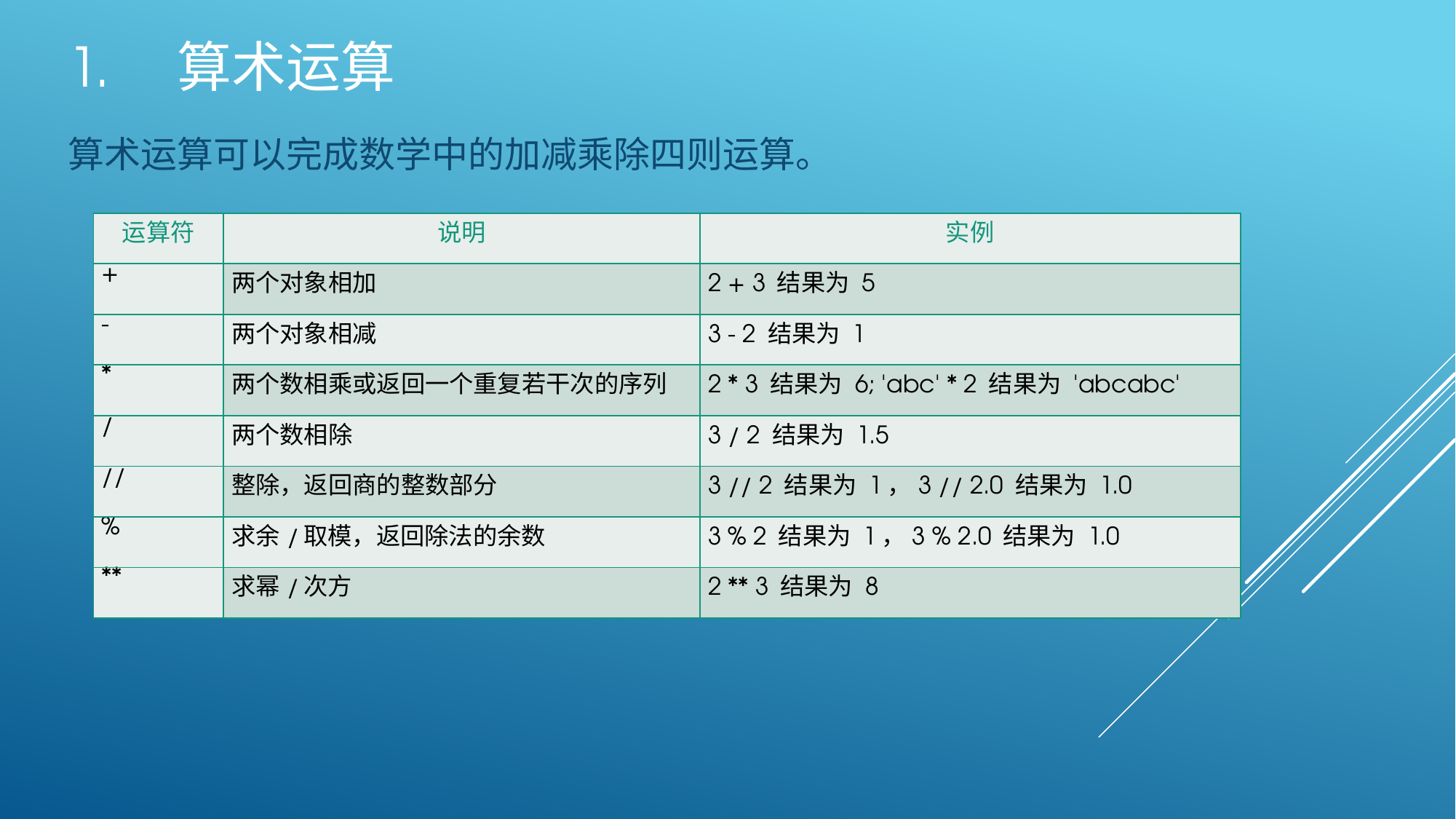

# 1.	算术运算
算术运算可以完成数学中的加减乘除四则运算。

| 运算符 | 说明 | 实例 |
| --- | --- | --- |
| + | 两个对象相加 | 2 + 3 结果为 5 |
| - | 两个对象相减 | 3 - 2 结果为 1 |
| \* | 两个数相乘或返回一个重复若干次的序列 | 2 \* 3 结果为 6; 'abc' \* 2 结果为 'abcabc' |
| / | 两个数相除 | 3 / 2 结果为 1.5 |
| // | 整除，返回商的整数部分 | 3 // 2 结果为 1，3 // 2.0 结果为 1.0 |
| % | 求余/取模，返回除法的余数 | 3 % 2 结果为 1，3 % 2.0 结果为 1.0 |
| \*\* | 求幂/次方 | 2 \*\* 3 结果为 8 |